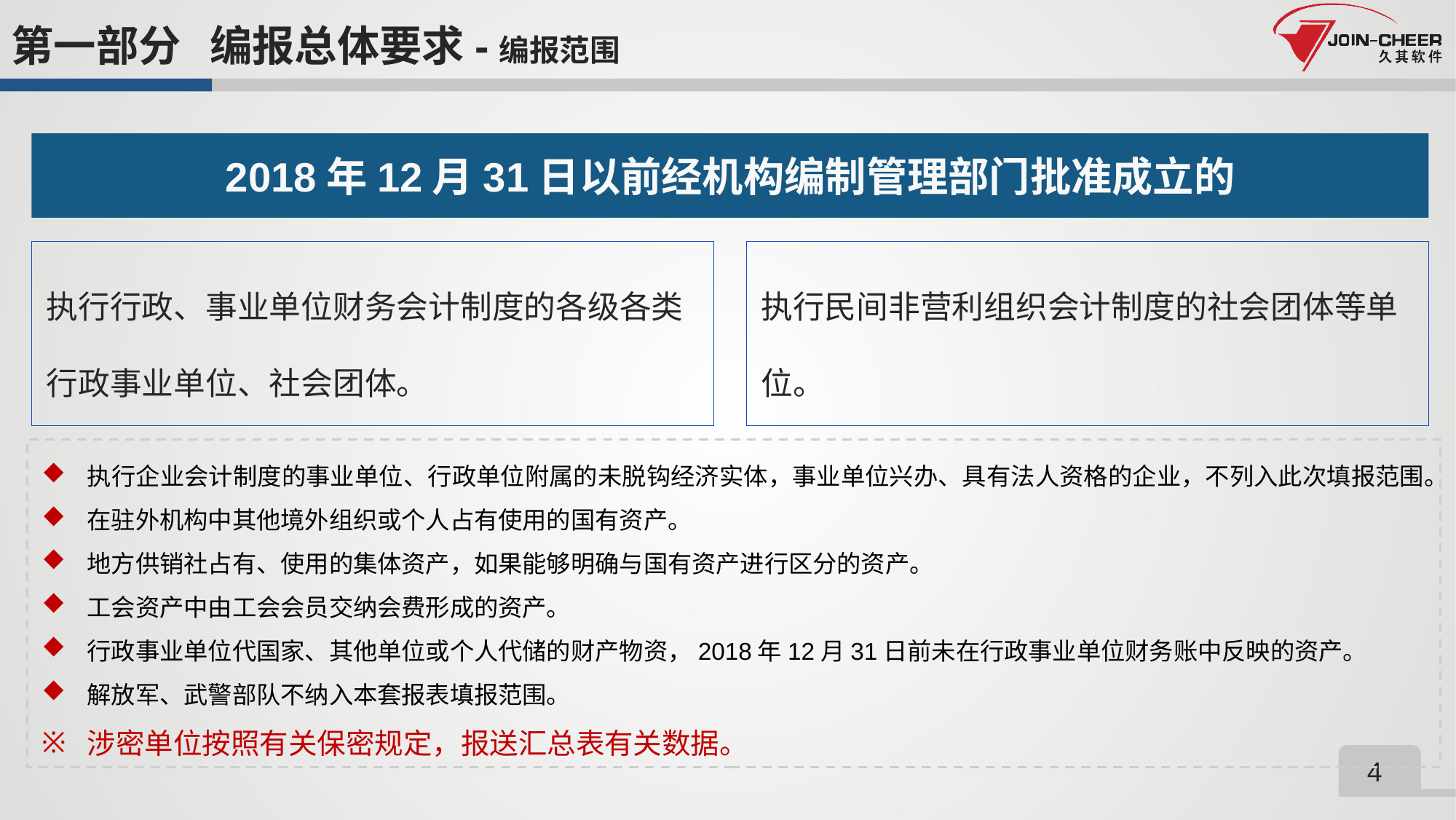

第一部分   编报总体要求-编报范围

2018年12月31日以前经机构编制管理部门批准成立的
执行行政、事业单位财务会计制度的各级各类行政事业单位、社会团体。
执行民间非营利组织会计制度的社会团体等单位。
执行企业会计制度的事业单位、行政单位附属的未脱钩经济实体，事业单位兴办、具有法人资格的企业，不列入此次填报范围。
在驻外机构中其他境外组织或个人占有使用的国有资产。
地方供销社占有、使用的集体资产，如果能够明确与国有资产进行区分的资产。
工会资产中由工会会员交纳会费形成的资产。
行政事业单位代国家、其他单位或个人代储的财产物资，2018年12月31日前未在行政事业单位财务账中反映的资产。
解放军、武警部队不纳入本套报表填报范围。
涉密单位按照有关保密规定，报送汇总表有关数据。